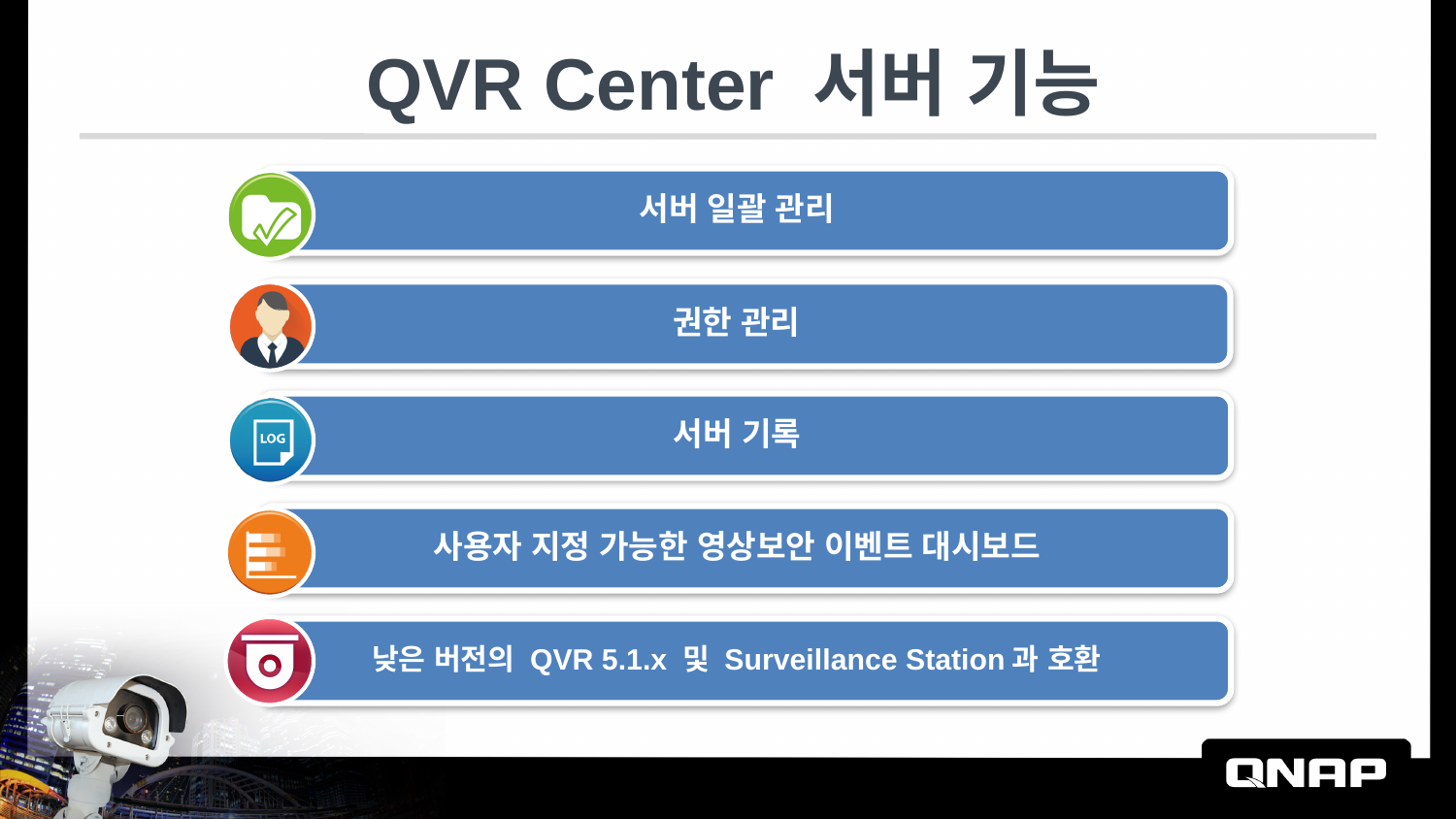

# QVR Center 서버 기능
서버 일괄 관리
권한 관리
서버 기록
사용자 지정 가능한 영상보안 이벤트 대시보드
낮은 버전의 QVR 5.1.x 및 Surveillance Station과 호환